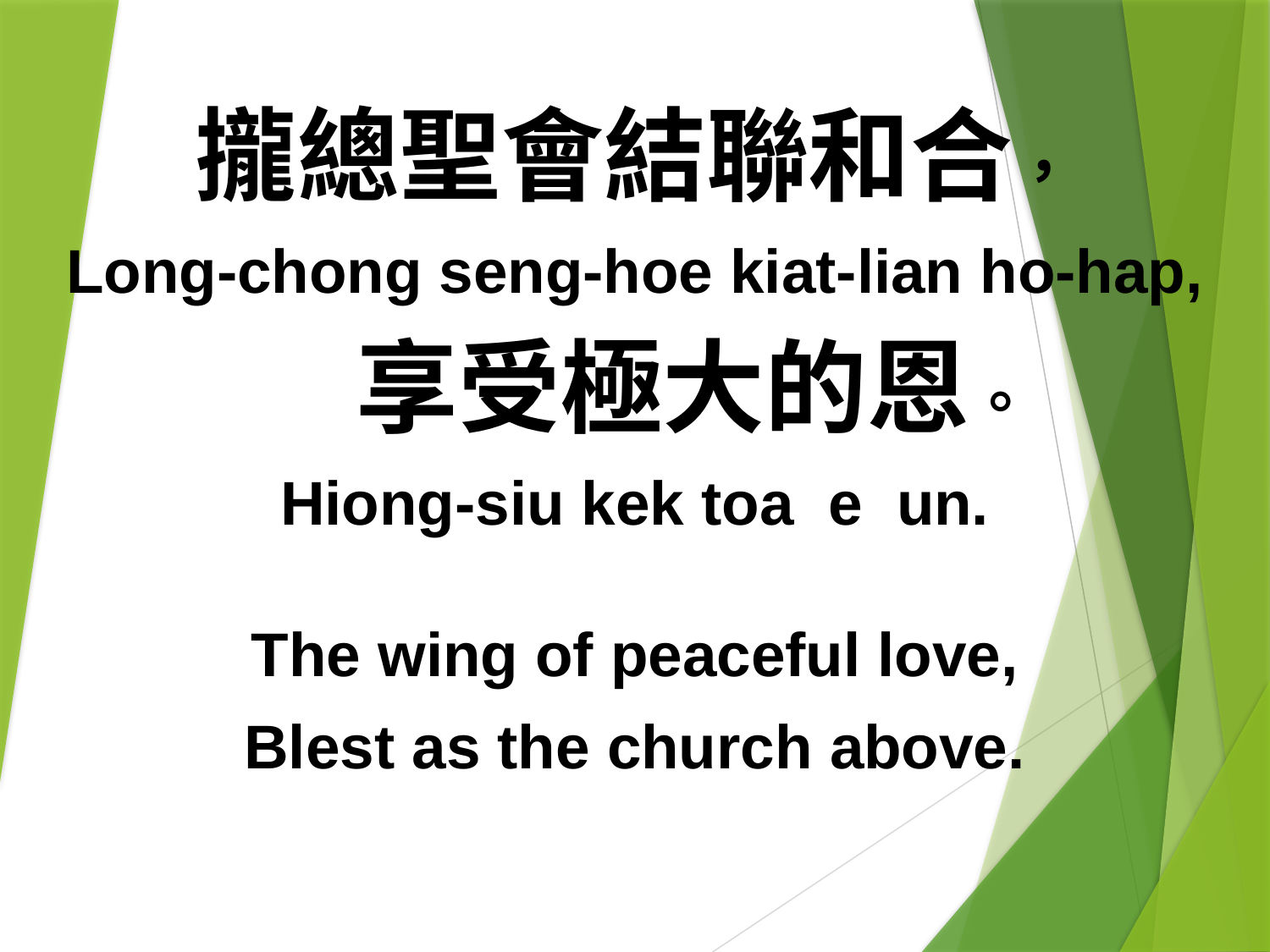

攏總聖會結聯和合，
Long-chong seng-hoe kiat-lian ho-hap,
    享受極大的恩。
Hiong-siu kek toa  e  un.

The wing of peaceful love,
Blest as the church above.